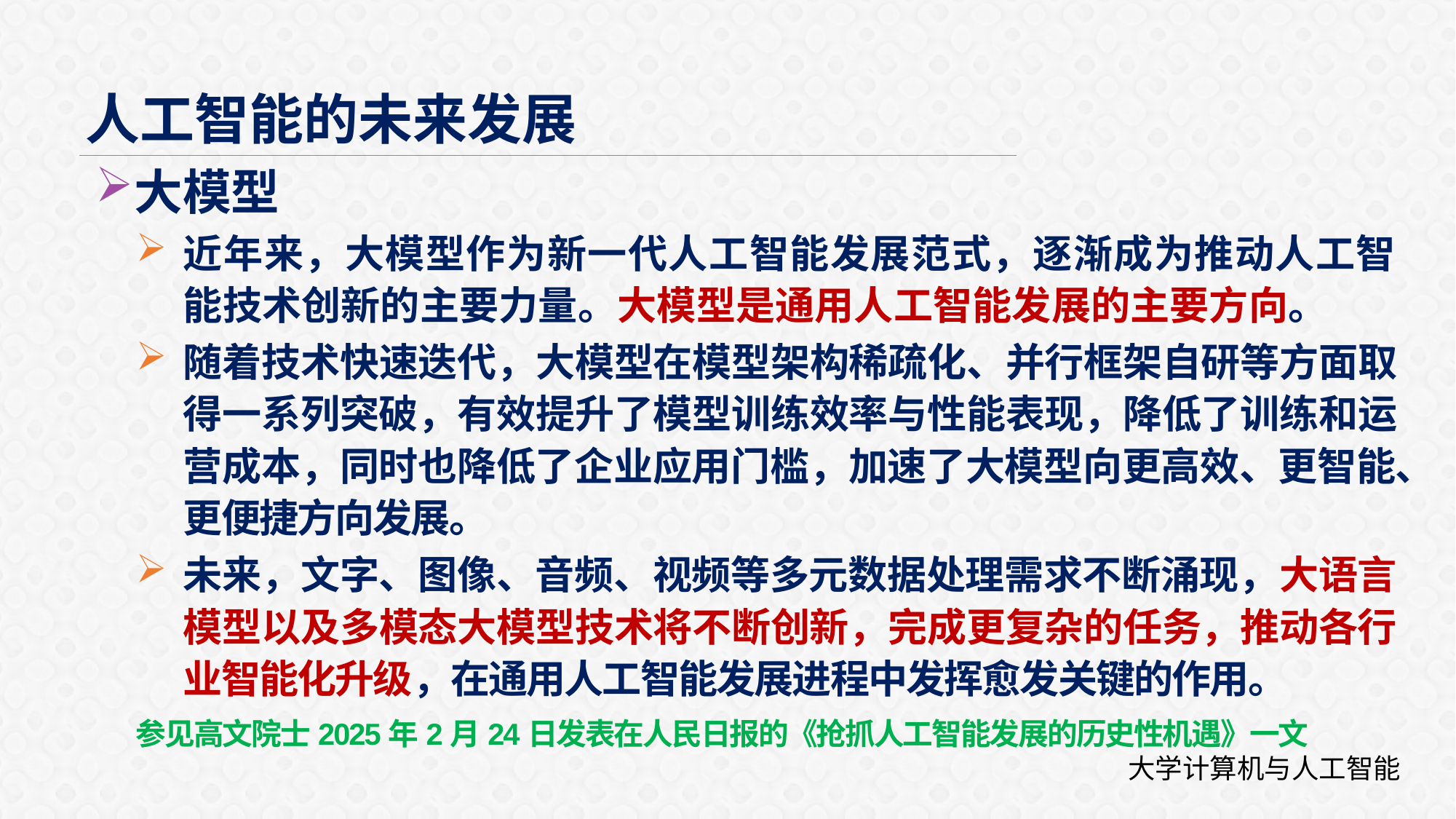

人工智能的未来发展
大模型
近年来，大模型作为新一代人工智能发展范式，逐渐成为推动人工智能技术创新的主要力量。大模型是通用人工智能发展的主要方向。
随着技术快速迭代，大模型在模型架构稀疏化、并行框架自研等方面取得一系列突破，有效提升了模型训练效率与性能表现，降低了训练和运营成本，同时也降低了企业应用门槛，加速了大模型向更高效、更智能、更便捷方向发展。
未来，文字、图像、音频、视频等多元数据处理需求不断涌现，大语言模型以及多模态大模型技术将不断创新，完成更复杂的任务，推动各行业智能化升级，在通用人工智能发展进程中发挥愈发关键的作用。
参见高文院士2025年2月24日发表在人民日报的《抢抓人工智能发展的历史性机遇》一文